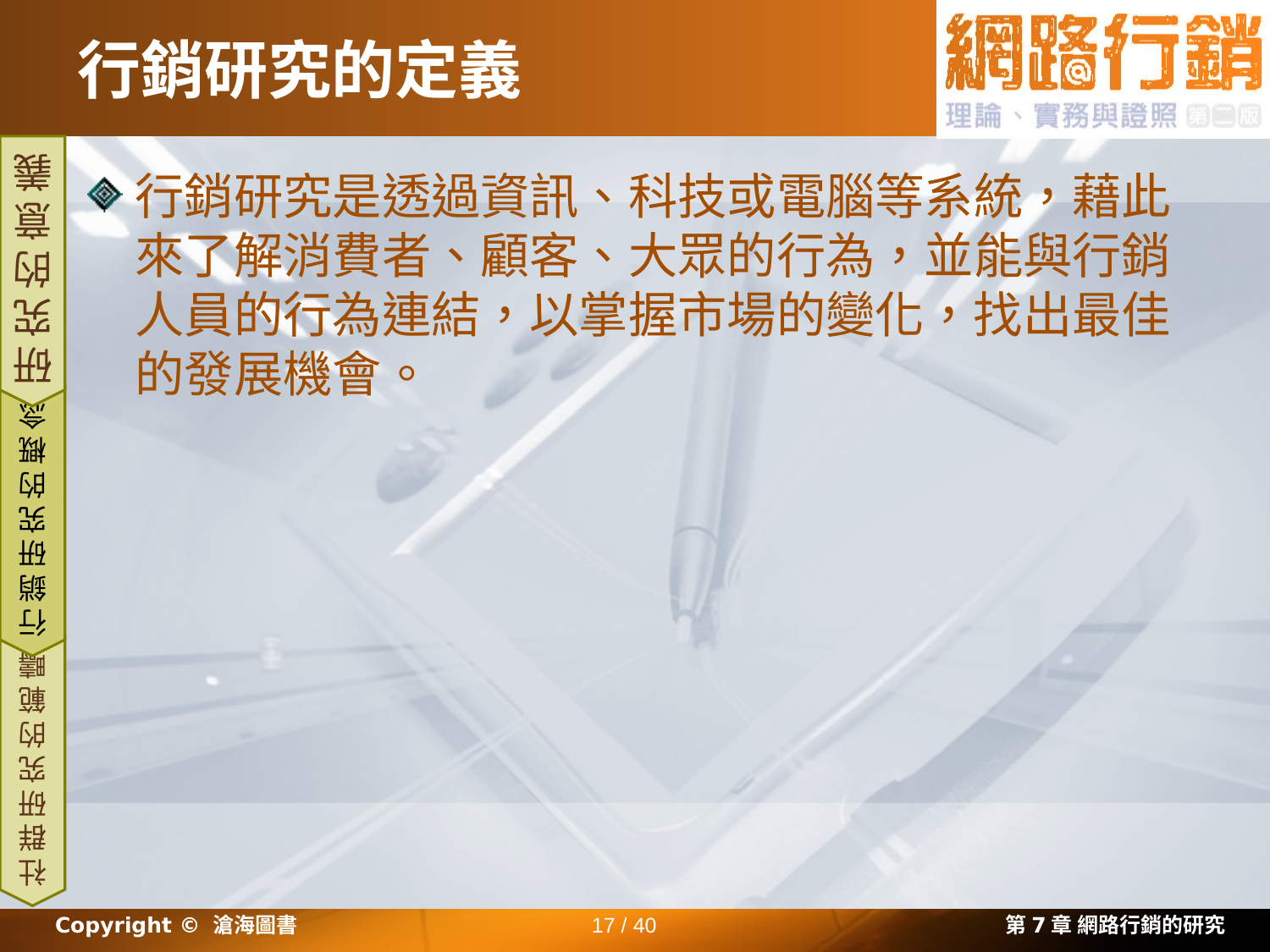

# 行銷研究的定義
行銷研究是透過資訊、科技或電腦等系統，藉此來了解消費者、顧客、大眾的行為，並能與行銷人員的行為連結，以掌握市場的變化，找出最佳的發展機會。
研究的意義
行銷研究的概念
社群研究的範疇
Copyright © 滄海圖書
17 / 40
第7章 網路行銷的研究